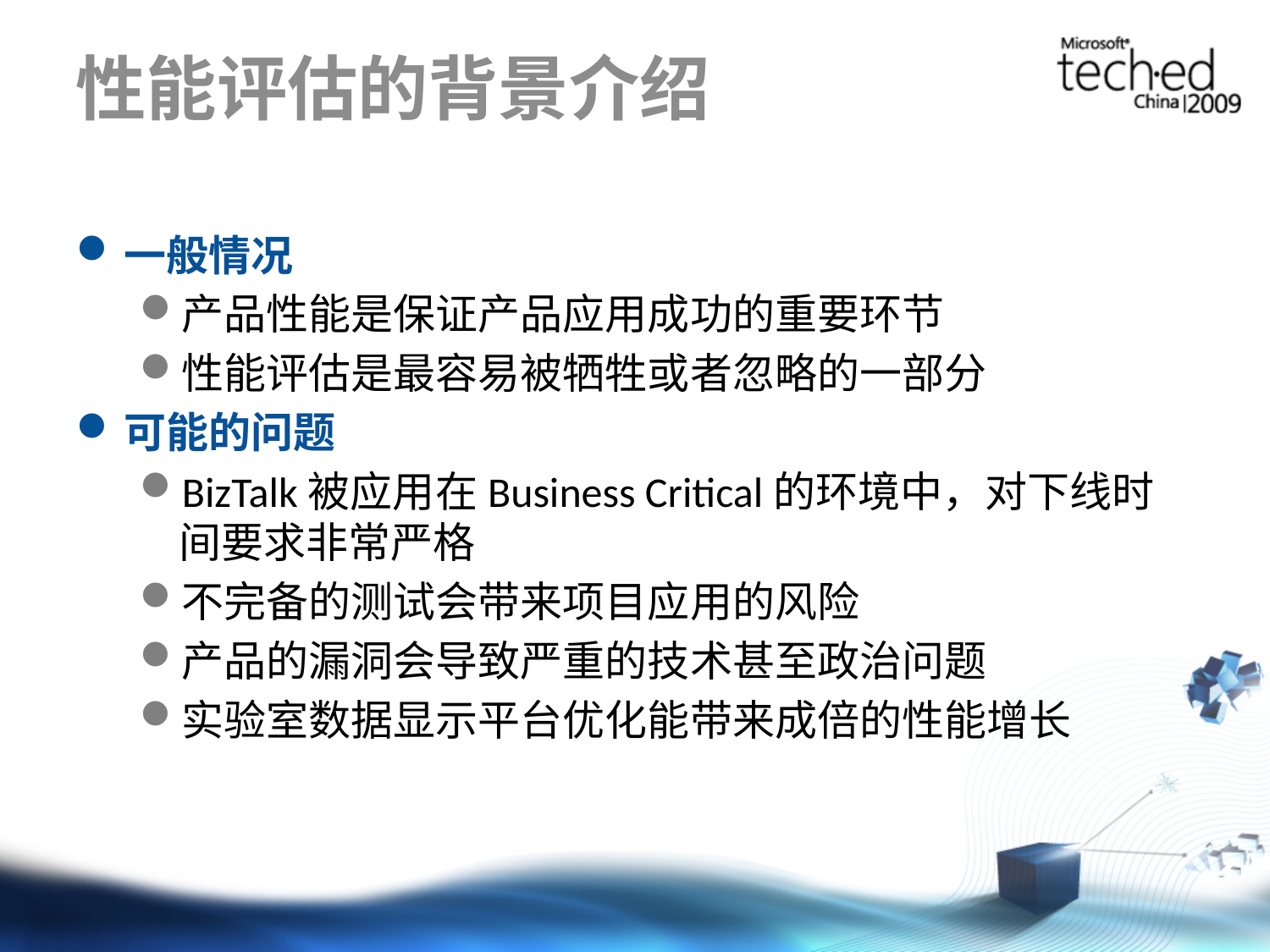

# 性能评估的背景介绍
一般情况
产品性能是保证产品应用成功的重要环节
性能评估是最容易被牺牲或者忽略的一部分
可能的问题
BizTalk被应用在Business Critical的环境中，对下线时间要求非常严格
不完备的测试会带来项目应用的风险
产品的漏洞会导致严重的技术甚至政治问题
实验室数据显示平台优化能带来成倍的性能增长